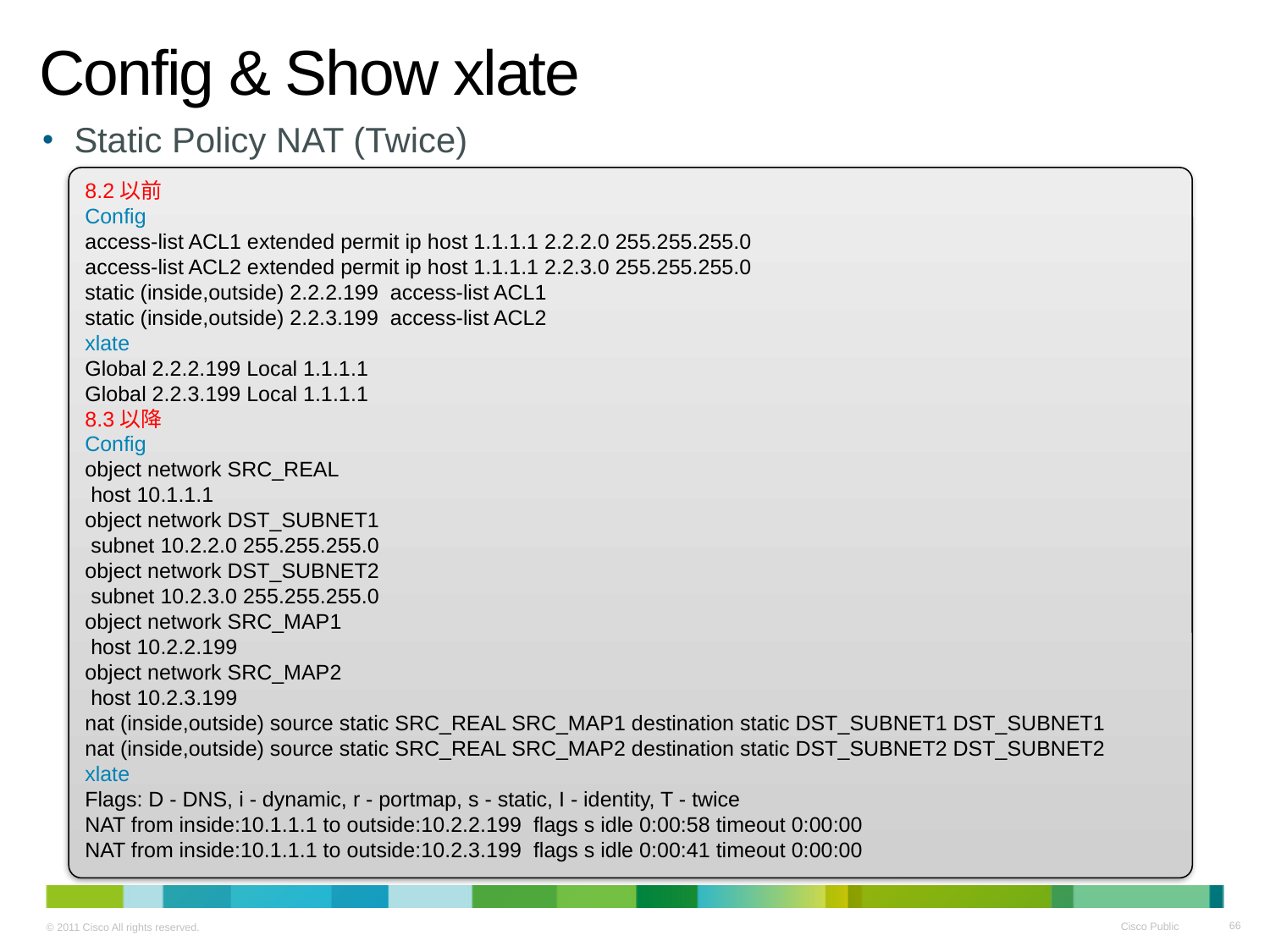

# Config & Show xlate
Static Policy NAT (Twice)

8.2以前
Config
access-list ACL1 extended permit ip host 1.1.1.1 2.2.2.0 255.255.255.0
access-list ACL2 extended permit ip host 1.1.1.1 2.2.3.0 255.255.255.0
static (inside,outside) 2.2.2.199  access-list ACL1
static (inside,outside) 2.2.3.199  access-list ACL2
xlate
Global 2.2.2.199 Local 1.1.1.1
Global 2.2.3.199 Local 1.1.1.1
8.3以降
Config
object network SRC_REAL
 host 10.1.1.1
object network DST_SUBNET1
 subnet 10.2.2.0 255.255.255.0
object network DST_SUBNET2
 subnet 10.2.3.0 255.255.255.0
object network SRC_MAP1
 host 10.2.2.199
object network SRC_MAP2
 host 10.2.3.199
nat (inside,outside) source static SRC_REAL SRC_MAP1 destination static DST_SUBNET1 DST_SUBNET1
nat (inside,outside) source static SRC_REAL SRC_MAP2 destination static DST_SUBNET2 DST_SUBNET2
xlate
Flags: D - DNS, i - dynamic, r - portmap, s - static, I - identity, T - twice
NAT from inside:10.1.1.1 to outside:10.2.2.199  flags s idle 0:00:58 timeout 0:00:00
NAT from inside:10.1.1.1 to outside:10.2.3.199  flags s idle 0:00:41 timeout 0:00:00